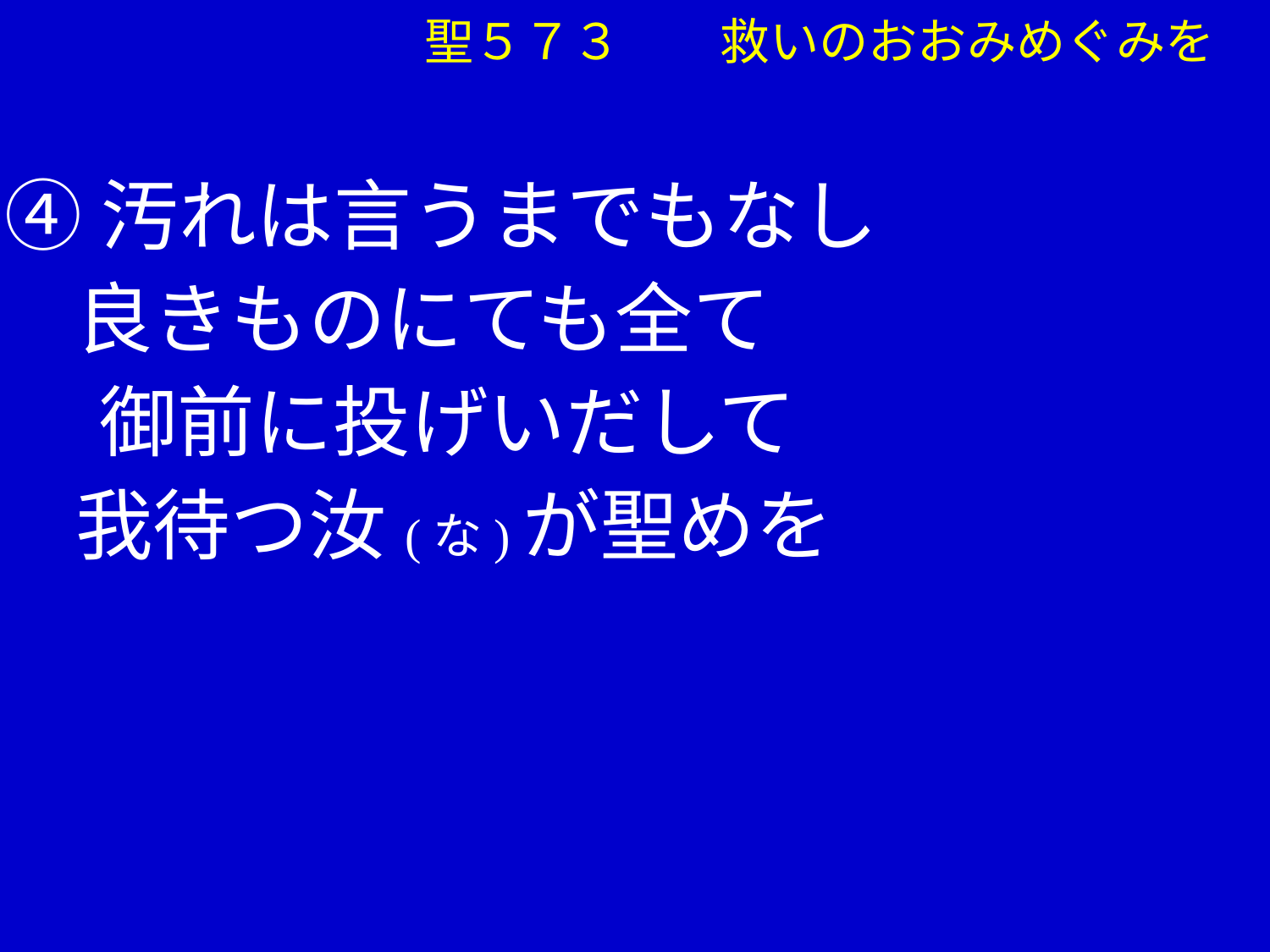

聖５７３         救いのおおみめぐみを
④汚れは言うまでもなし
   良きものにても全て
　 御前に投げいだして
   我待つ汝(な)が聖めを